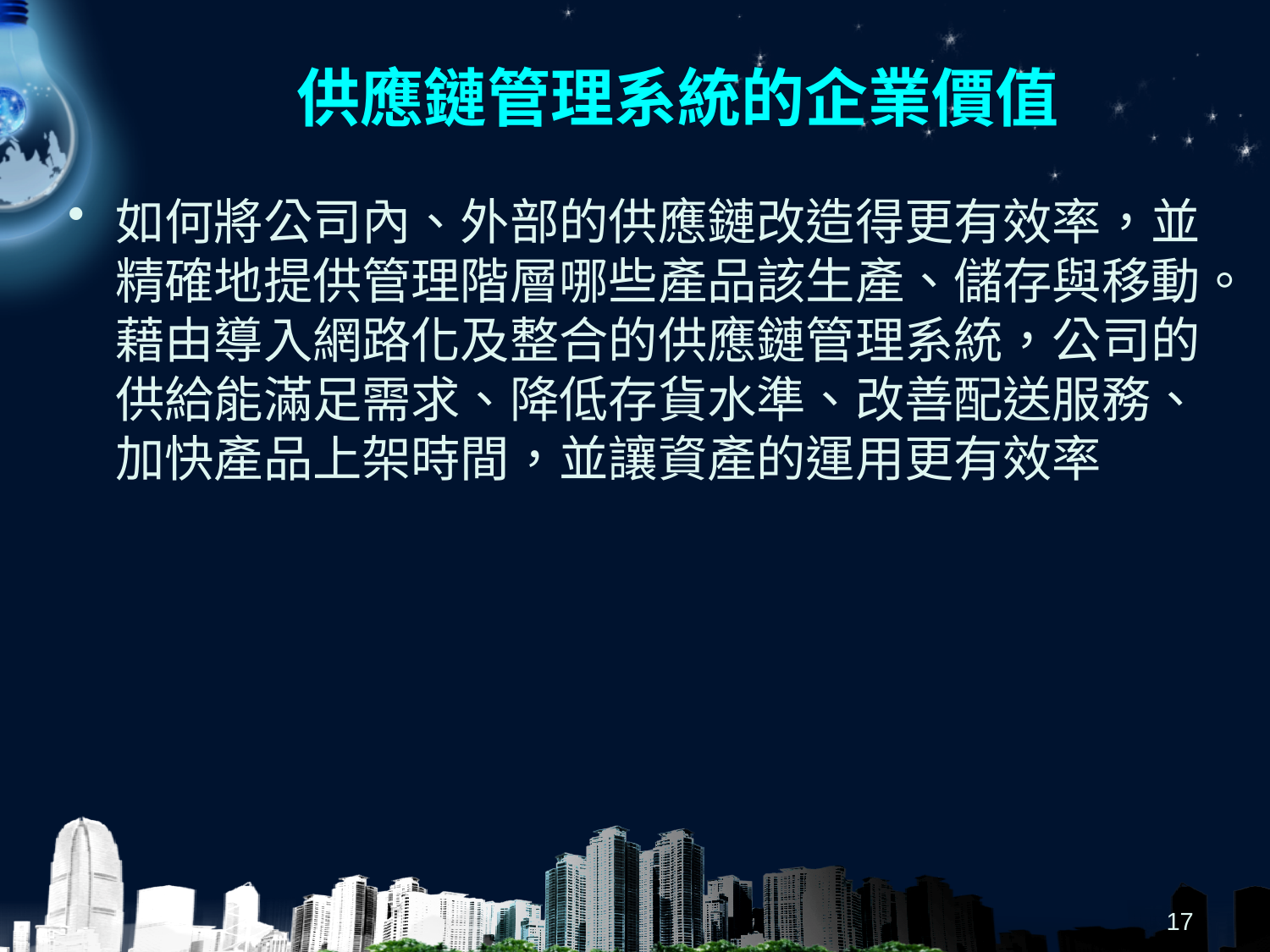

# 供應鏈管理系統的企業價值
如何將公司內、外部的供應鏈改造得更有效率，並精確地提供管理階層哪些產品該生產、儲存與移動。藉由導入網路化及整合的供應鏈管理系統，公司的供給能滿足需求、降低存貨水準、改善配送服務、加快產品上架時間，並讓資產的運用更有效率
17